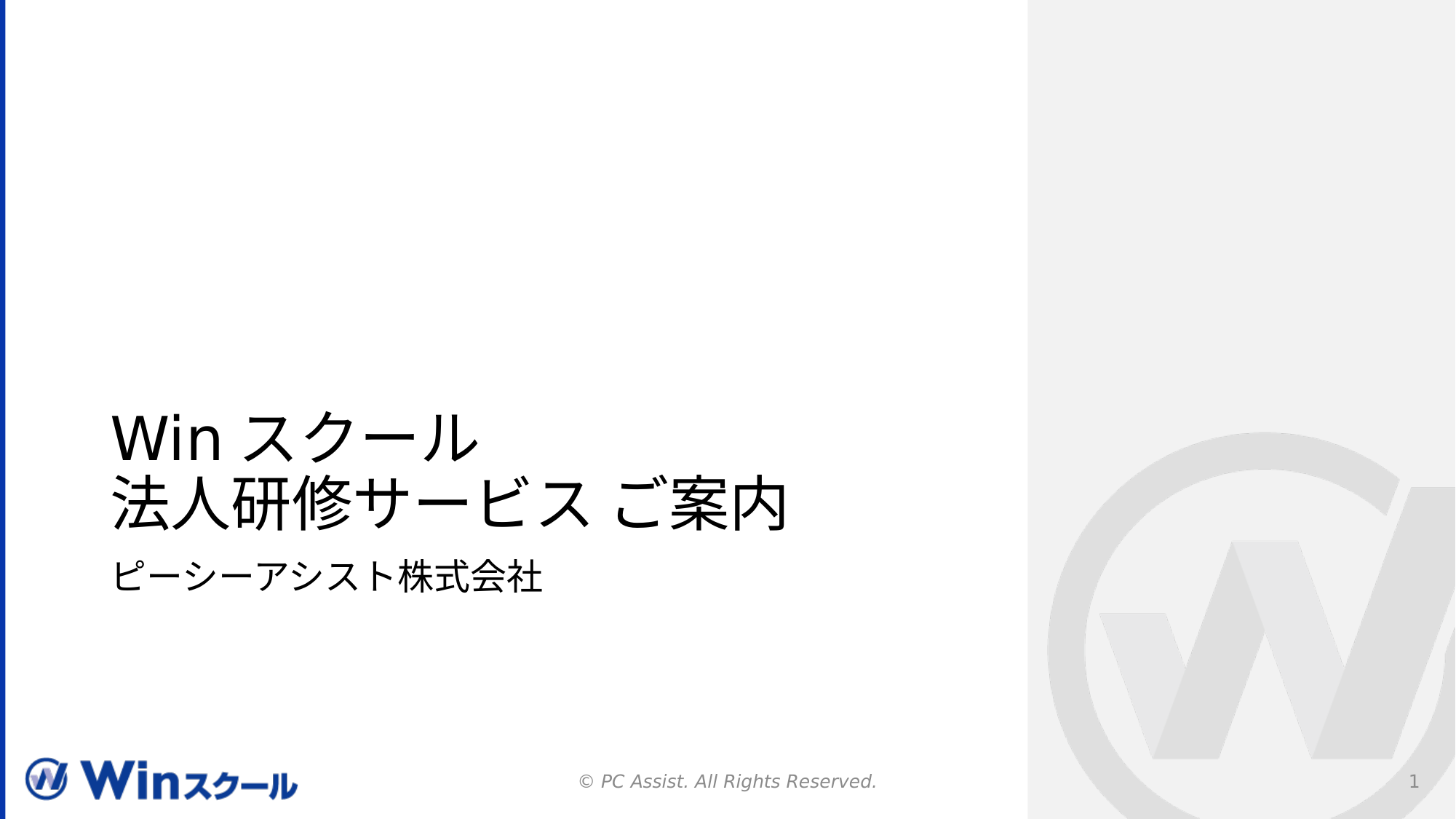

# Winスクール 法人研修サービス ご案内
ピーシーアシスト株式会社
© PC Assist. All Rights Reserved.
1